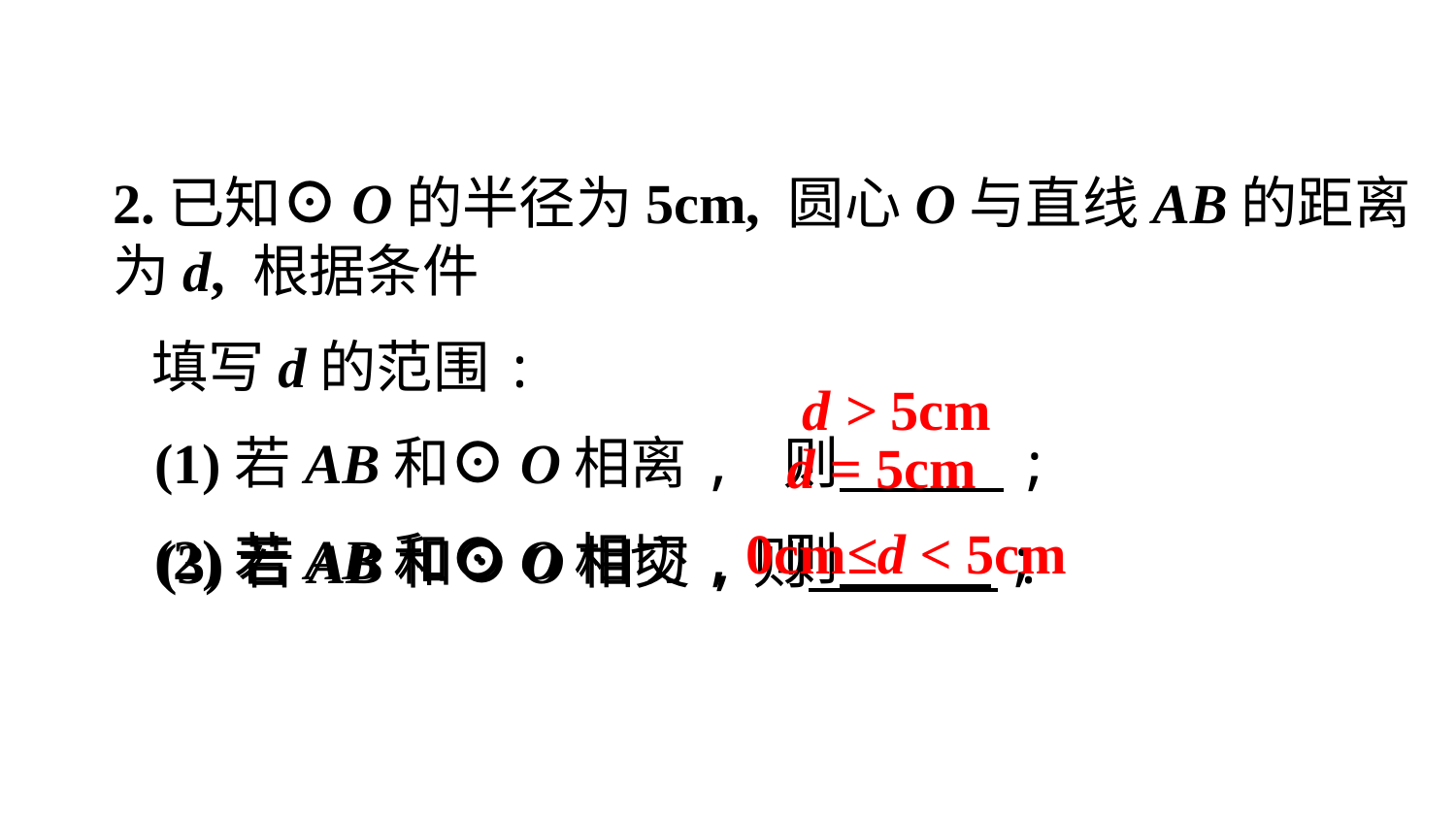

2.已知⊙O的半径为5cm, 圆心O与直线AB的距离为d, 根据条件
  填写d的范围:
   (1)若AB和⊙O相离, 则             ;
   (2)若AB和⊙O相切, 则            ;
(3)若AB和⊙O相交,则               .
d > 5cm
d = 5cm
0cm≤d < 5cm